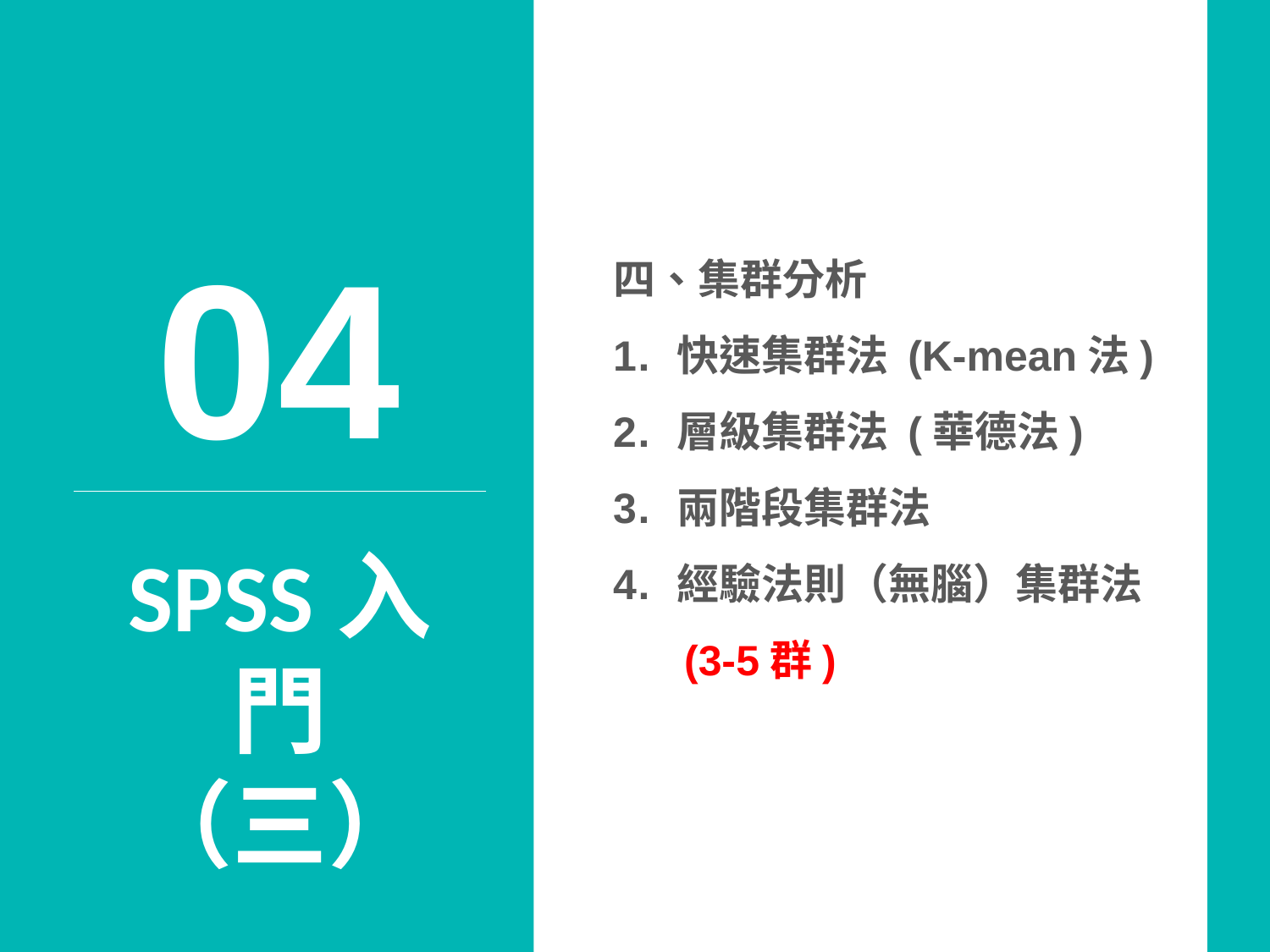

04
四、集群分析
快速集群法 (K-mean法)
層級集群法 (華德法)
兩階段集群法
經驗法則（無腦）集群法
      (3-5群)
SPSS入門
（三）